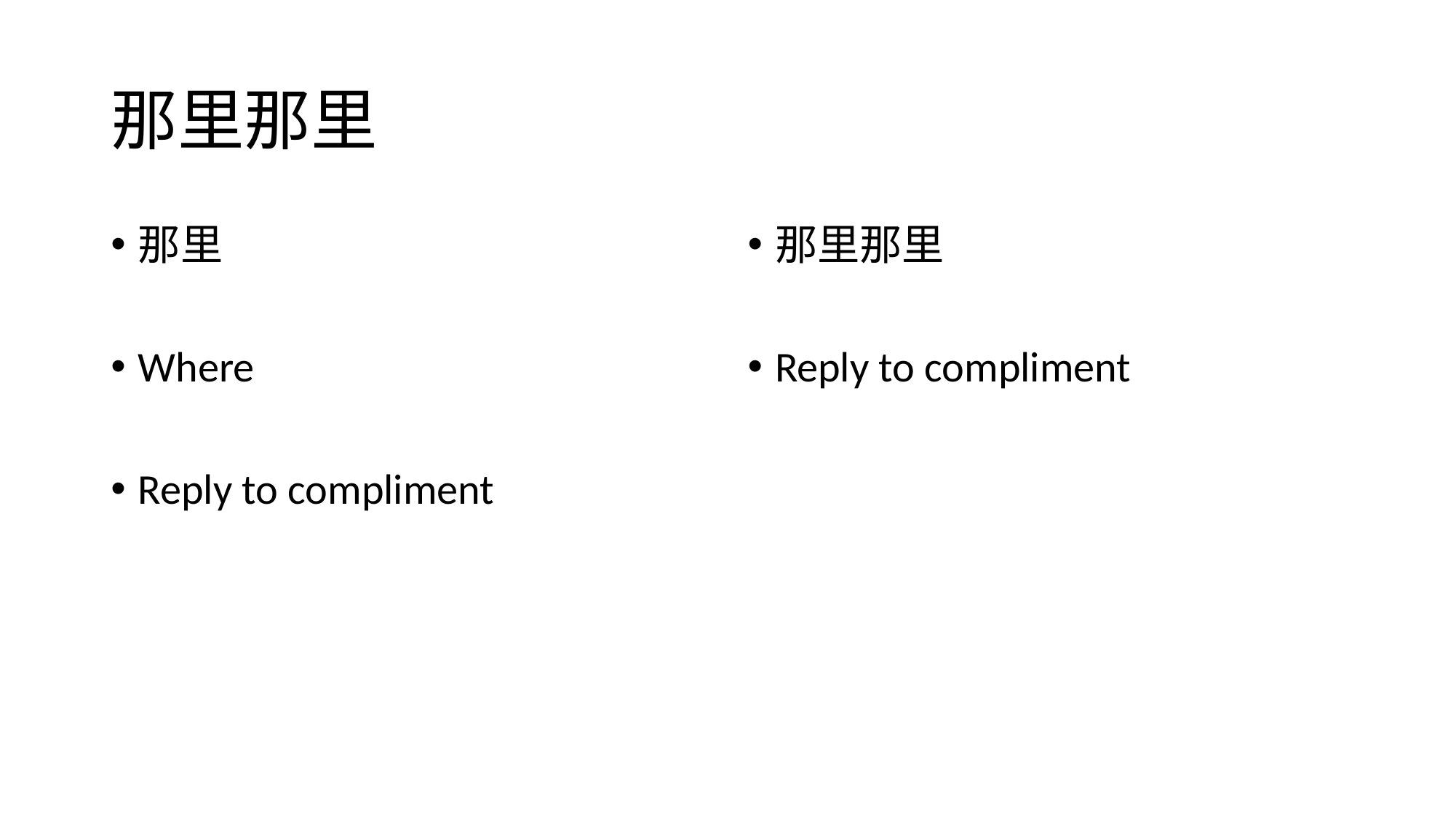

# 那里那里
那里

Where

Reply to compliment
那里那里

Reply to compliment